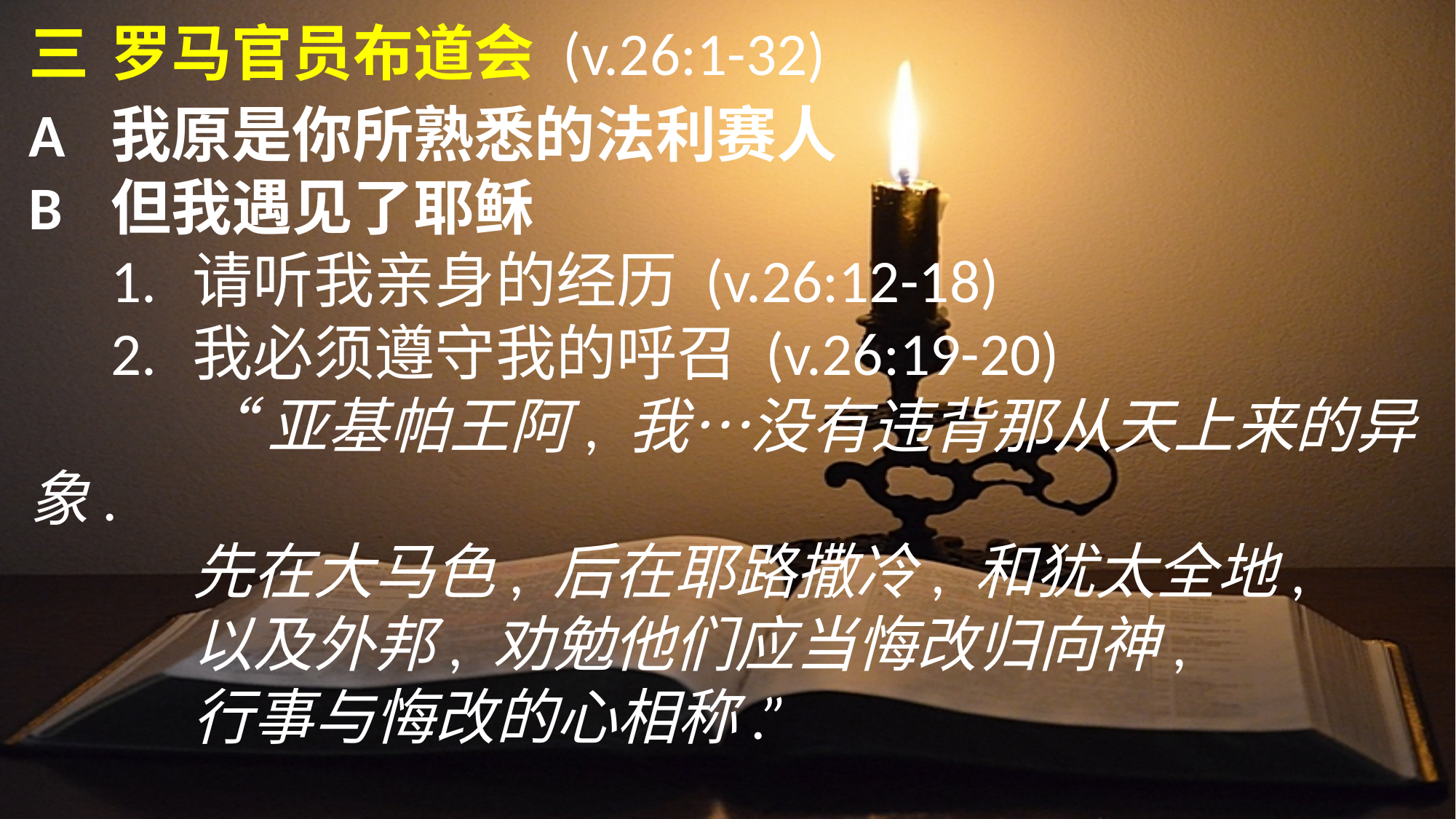

三	罗马官员布道会 (v.26:1-32)
A	我原是你所熟悉的法利赛人
B	但我遇见了耶稣
	1.	请听我亲身的经历 (v.26:12-18)
 	2.	我必须遵守我的呼召 (v.26:19-20)
		“亚基帕王阿, 我…没有违背那从天上来的异象.
		先在大马色, 后在耶路撒冷, 和犹太全地,
		以及外邦, 劝勉他们应当悔改归向神,
		行事与悔改的心相称.”